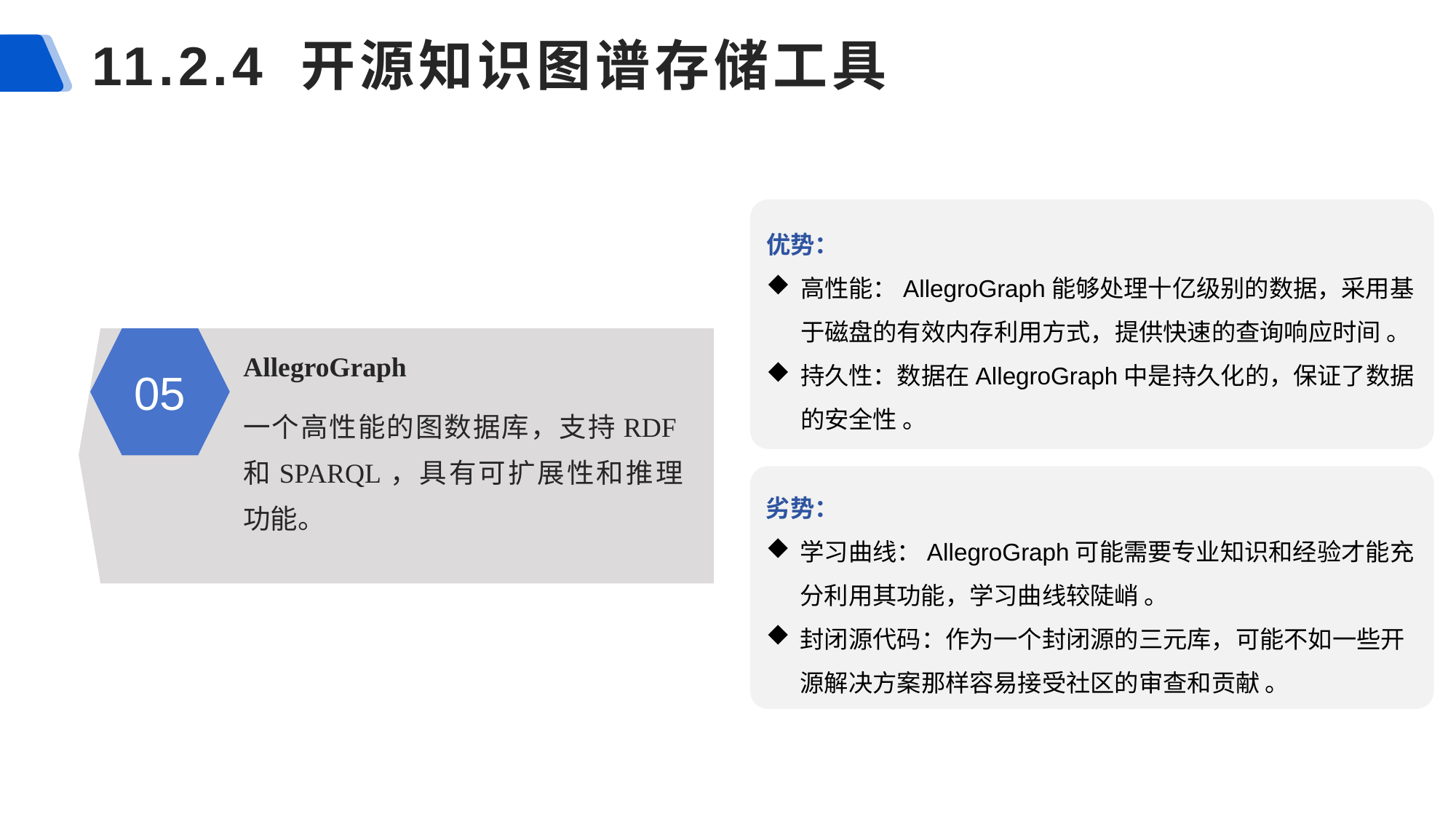

# 11.2.4 开源知识图谱存储工具

优势：
高性能：AllegroGraph能够处理十亿级别的数据，采用基于磁盘的有效内存利用方式，提供快速的查询响应时间 。
持久性：数据在AllegroGraph中是持久化的，保证了数据的安全性 。
AllegroGraph
一个高性能的图数据库，支持RDF和SPARQL，具有可扩展性和推理功能。

05
劣势：
学习曲线：AllegroGraph可能需要专业知识和经验才能充分利用其功能，学习曲线较陡峭 。
封闭源代码：作为一个封闭源的三元库，可能不如一些开源解决方案那样容易接受社区的审查和贡献 。